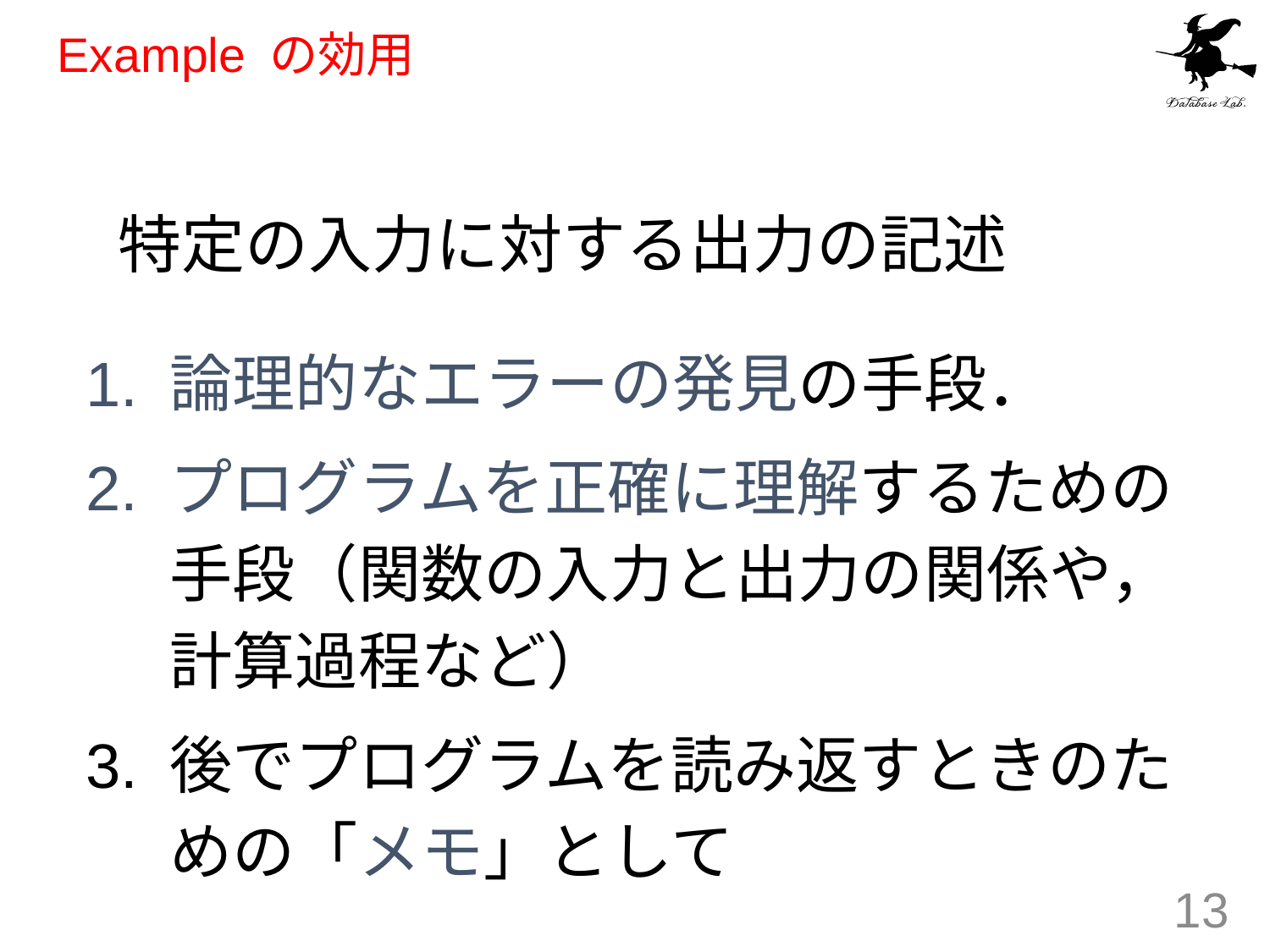

# Example の効用
特定の入力に対する出力の記述
論理的なエラーの発見の手段．
プログラムを正確に理解するための手段（関数の入力と出力の関係や，計算過程など）
後でプログラムを読み返すときのための「メモ」として
13